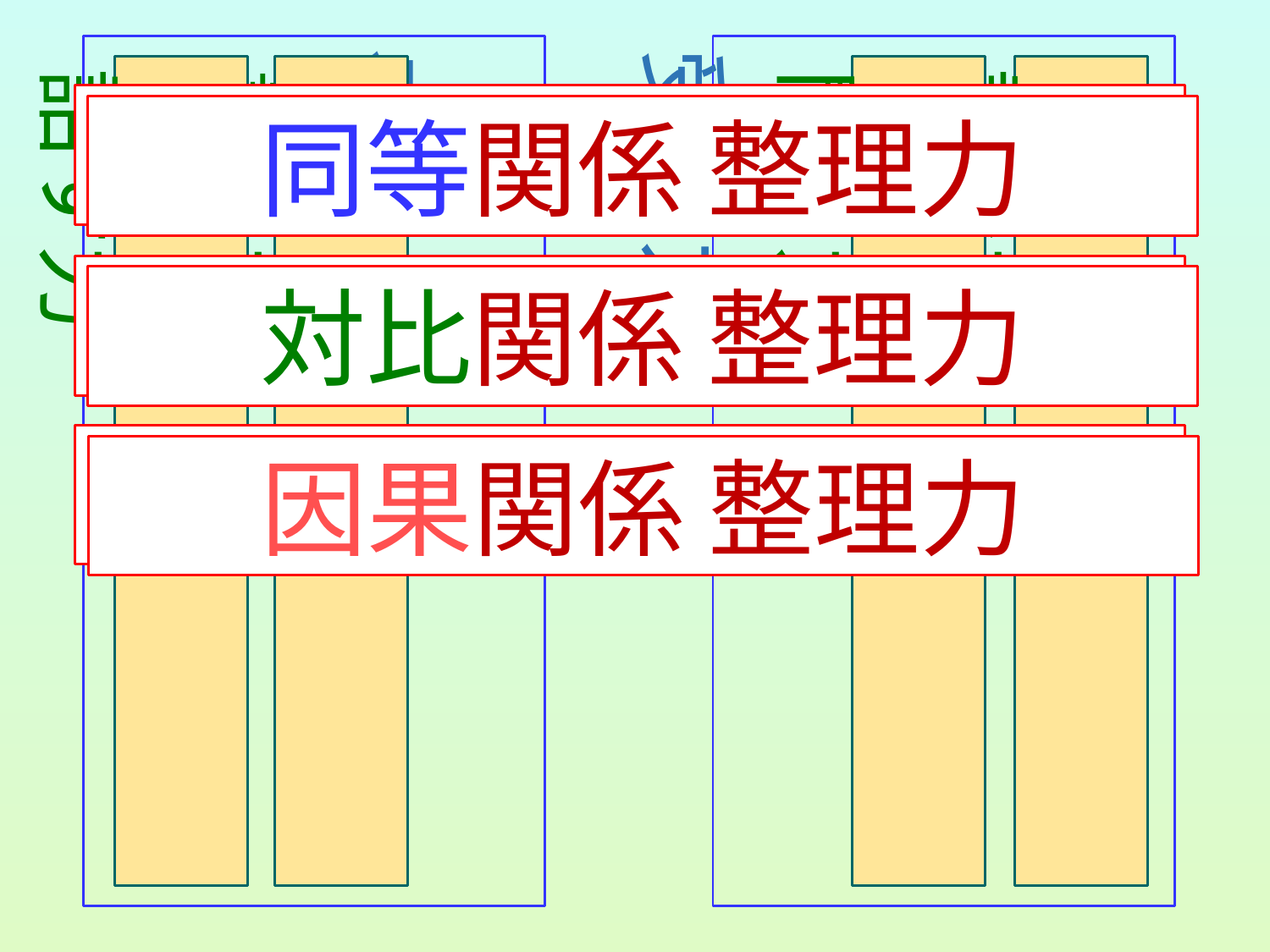

発信力

　　　　　　　　　 受信力
　　　　　　　　　話す力
　　　　　　　　　書く力
　　　　　　　　　聞く力
　　　　　　　　　読む力
言いかえる力
同等関係 整理力
くらべる力
対比関係 整理力
たどる力
因果関係 整理力